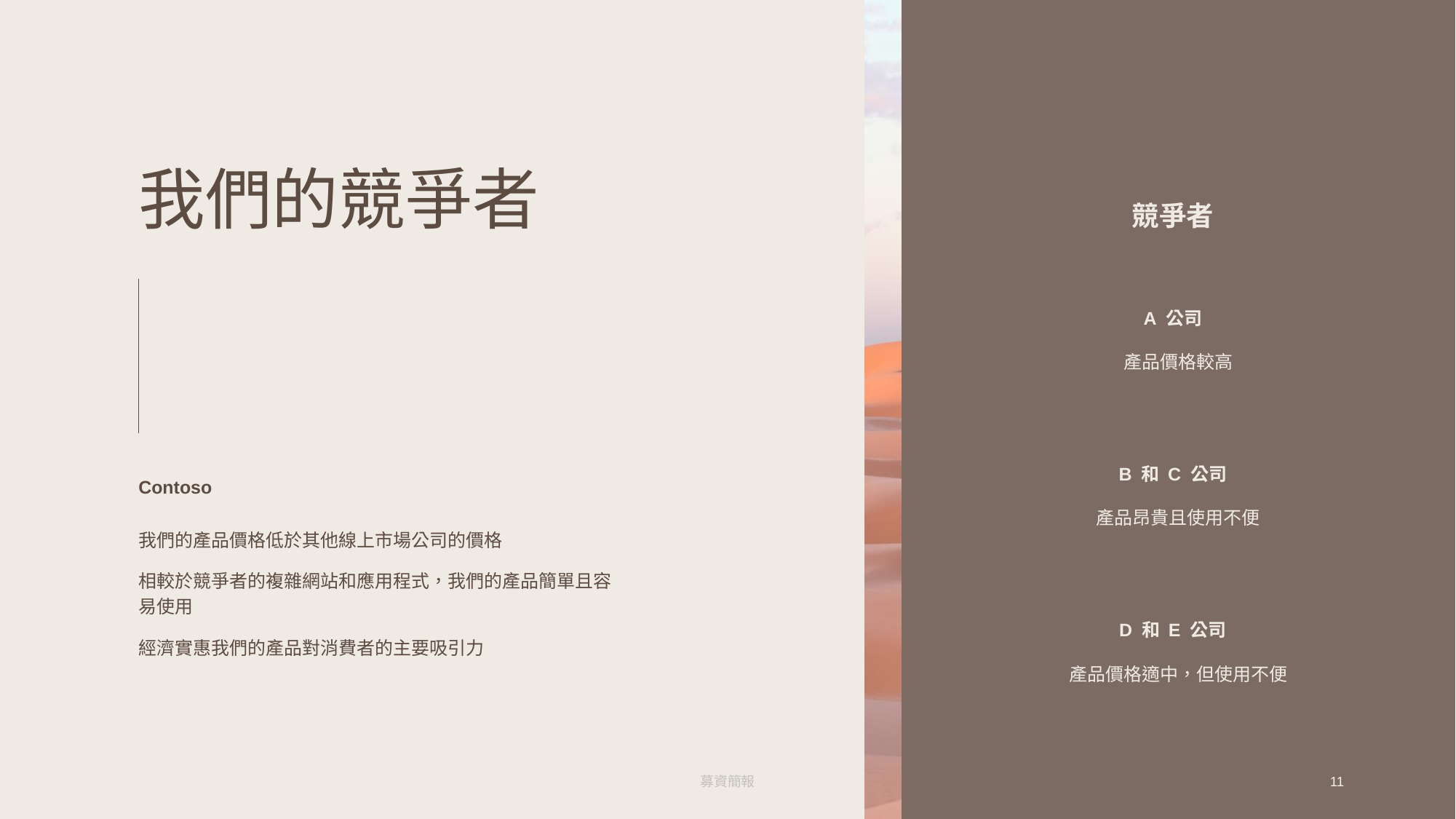

# 我們的競爭者
競爭者
A 公司
產品價格較高

B 和 C 公司
Contoso
產品昂貴且使用不便
我們的產品價格低於其他線上市場公司的價格
相較於競爭者的複雜網站和應用程式，我們的產品簡單且容易使用
經濟實惠我們的產品對消費者的主要吸引力
D 和 E 公司
產品價格適中，但使用不便
募資簡報
11